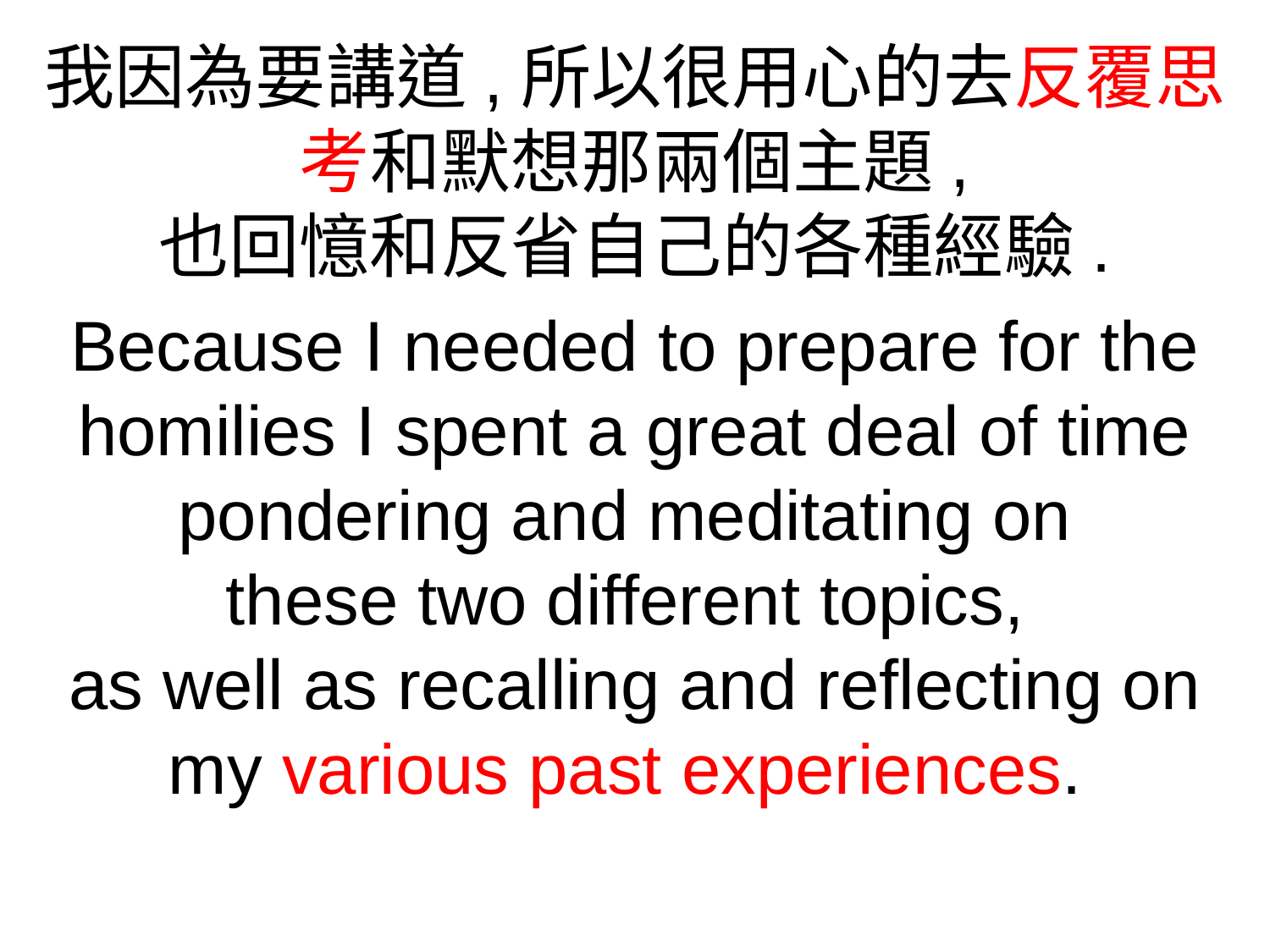

我因為要講道,所以很用心的去反覆思考和默想那兩個主題,
也回憶和反省自己的各種經驗.
Because I needed to prepare for the homilies I spent a great deal of time pondering and meditating on
these two different topics,
as well as recalling and reflecting on my various past experiences.